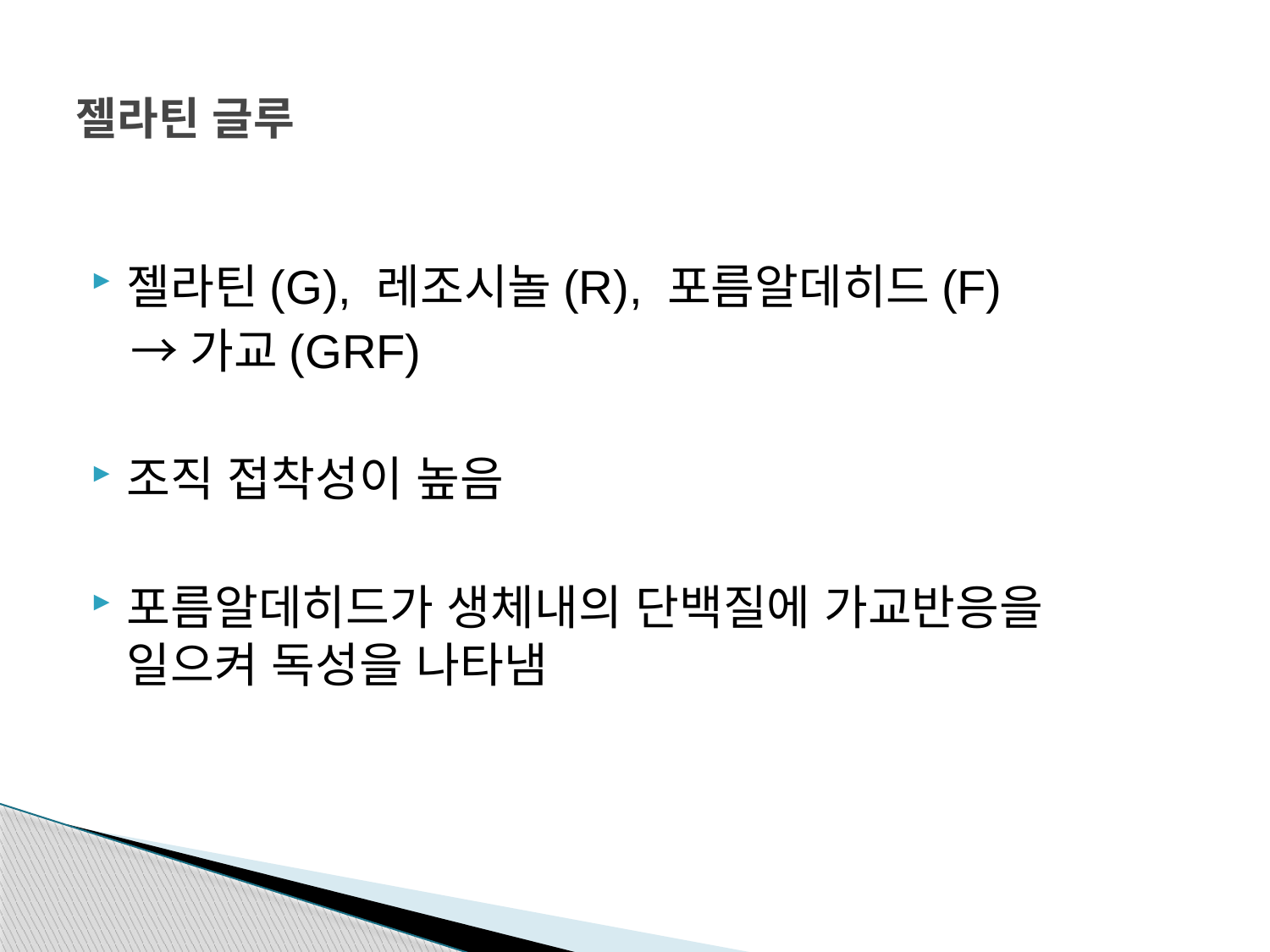

# 젤라틴 글루

젤라틴(G), 레조시놀(R), 포름알데히드(F)
   →가교(GRF)

조직 접착성이 높음

포름알데히드가 생체내의 단백질에 가교반응을 일으켜 독성을 나타냄